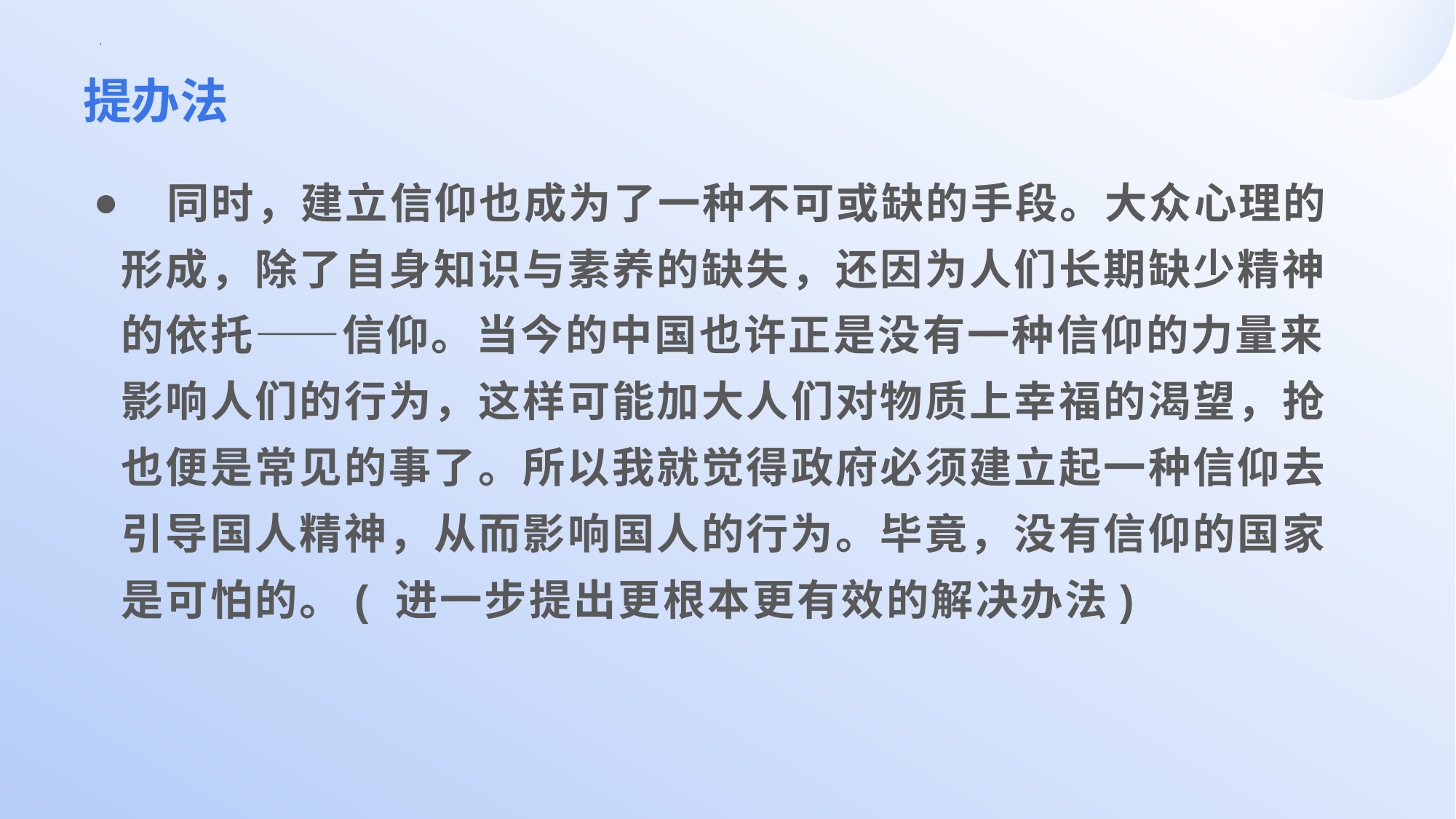

# 提办法
   同时，建立信仰也成为了一种不可或缺的手段。大众心理的形成，除了自身知识与素养的缺失，还因为人们长期缺少精神的依托——信仰。当今的中国也许正是没有一种信仰的力量来影响人们的行为，这样可能加大人们对物质上幸福的渴望，抢也便是常见的事了。所以我就觉得政府必须建立起一种信仰去引导国人精神，从而影响国人的行为。毕竟，没有信仰的国家是可怕的。( 进一步提出更根本更有效的解决办法)